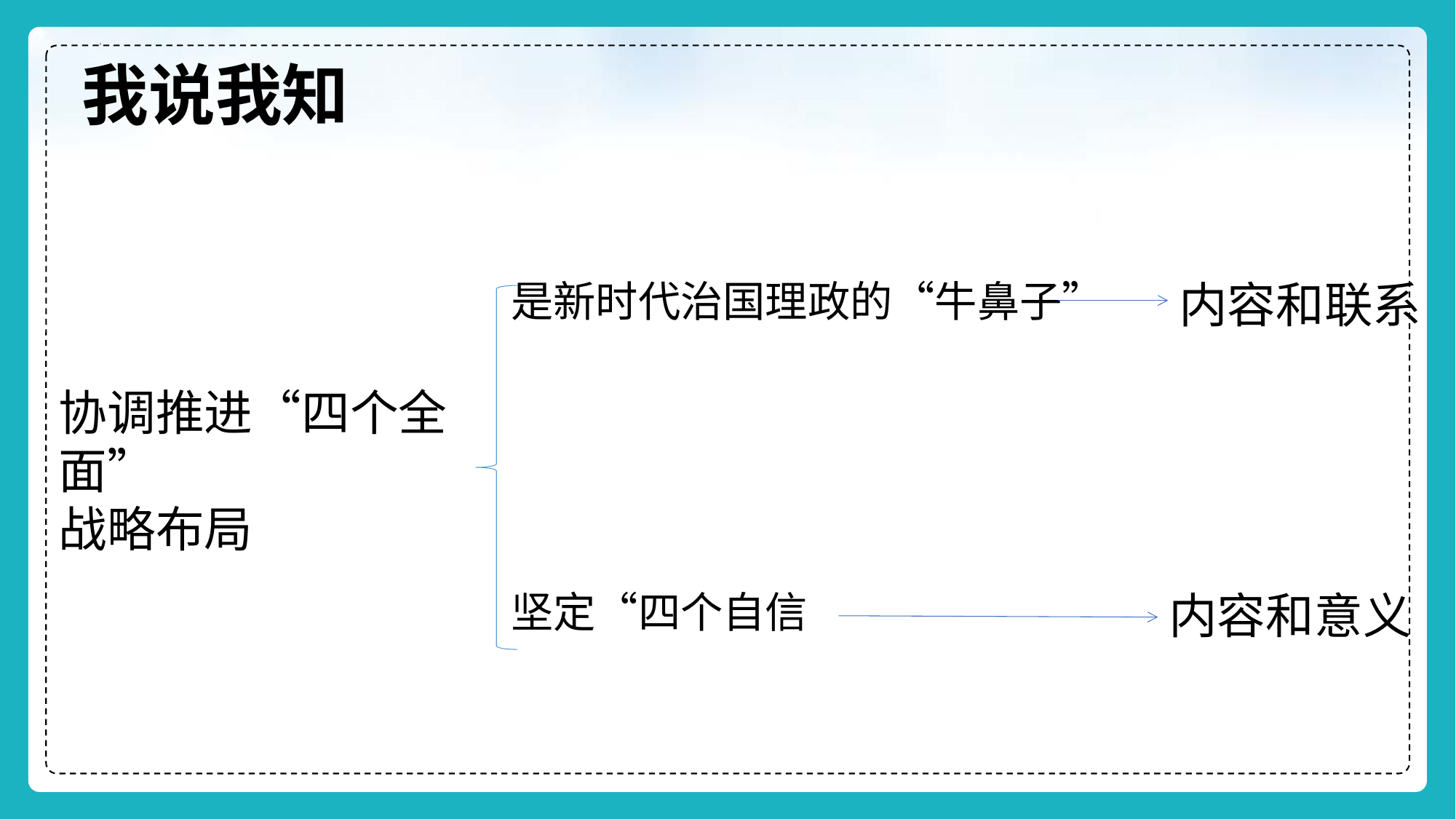

我说我知
内容和联系
是新时代治国理政的“牛鼻子”

协调推进“四个全面”
战略布局
坚定“四个自信
内容和意义